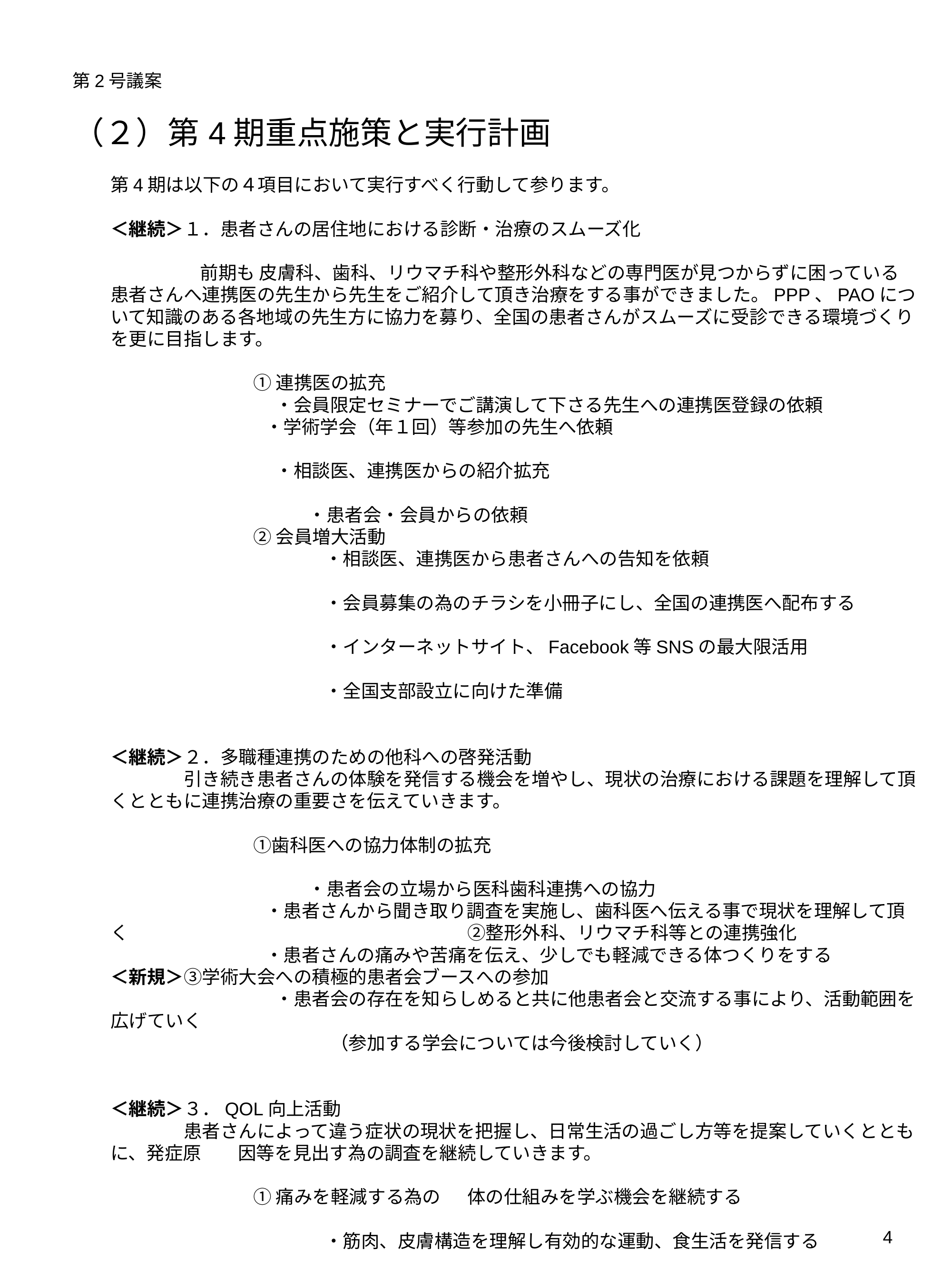

第2号議案
# （２）第4期重点施策と実行計画
第4期は以下の４項目において実行すべく行動して参ります。

＜継続＞１．患者さんの居住地における診断・治療のスムーズ化
	　前期も 皮膚科、歯科、リウマチ科や整形外科などの専門医が見つからずに困っている患者さんへ連携医の先生から先生をご紹介して頂き治療をする事ができました。PPP、PAOについて知識のある各地域の先生方に協力を募り、全国の患者さんがスムーズに受診できる環境づくりを更に目指します。

		①連携医の拡充
　　　　　　　　　・会員限定セミナーでご講演して下さる先生への連携医登録の依頼
　　　　　　　　  ・学術学会（年１回）等参加の先生へ依頼
　　　　　　　　　・相談医、連携医からの紹介拡充
		　　　・患者会・会員からの依頼
		②会員増大活動
			・相談医、連携医から患者さんへの告知を依頼
			・会員募集の為のチラシを小冊子にし、全国の連携医へ配布する
			・インターネットサイト、Facebook等SNSの最大限活用
			・全国支部設立に向けた準備

＜継続＞２．多職種連携のための他科への啓発活動
　　　　引き続き患者さんの体験を発信する機会を増やし、現状の治療における課題を理解して頂くとともに連携治療の重要さを伝えていきます。

	　	①歯科医への協力体制の拡充
		　　　・患者会の立場から医科歯科連携への協力
　　　　　 　 　　・患者さんから聞き取り調査を実施し、歯科医へ伝える事で現状を理解して頂く					②整形外科、リウマチ科等との連携強化
　　　　　　　　  ・患者さんの痛みや苦痛を伝え、少しでも軽減できる体つくりをする
＜新規＞③学術大会への積極的患者会ブースへの参加
　　　　　　　　　・患者会の存在を知らしめると共に他患者会と交流する事により、活動範囲を広げていく
　　　　　　　　　　　　（参加する学会については今後検討していく）

＜継続＞３．QOL向上活動
　　　　患者さんによって違う症状の現状を把握し、日常生活の過ごし方等を提案していくとともに、発症原　　因等を見出す為の調査を継続していきます。
		①痛みを軽減する為の	体の仕組みを学ぶ機会を継続する
			・筋肉、皮膚構造を理解し有効的な運動、食生活を発信する
		②生活習慣に関するアンケートを分析し多角的に検証する
			・発症や悪化に影響する要因の探究

＜継続＞４．PAO難病指定に向けた協力活動の強化
　　　　昨年から全国の指定された病院で患者さんの現状調査が開始されました（レジストリー研究：責任医師　冨田哲也先生）。これは、難病指定に向けて皮膚科、整形外科が連携し5年かけて患者さんの症状などを追跡調査するものです。難病指定には患者会の存在と協力が必然である事から、PAO患者さんにレジストリー研究の主旨を広くご理解・ご協力頂き、更に難病指定へ向けた活動を支援して行きます。ほかにも複数のレジストリー研究が実施されているため、この研究か否かの質問があった場合は、わかる範囲でお答えして参ります。

4